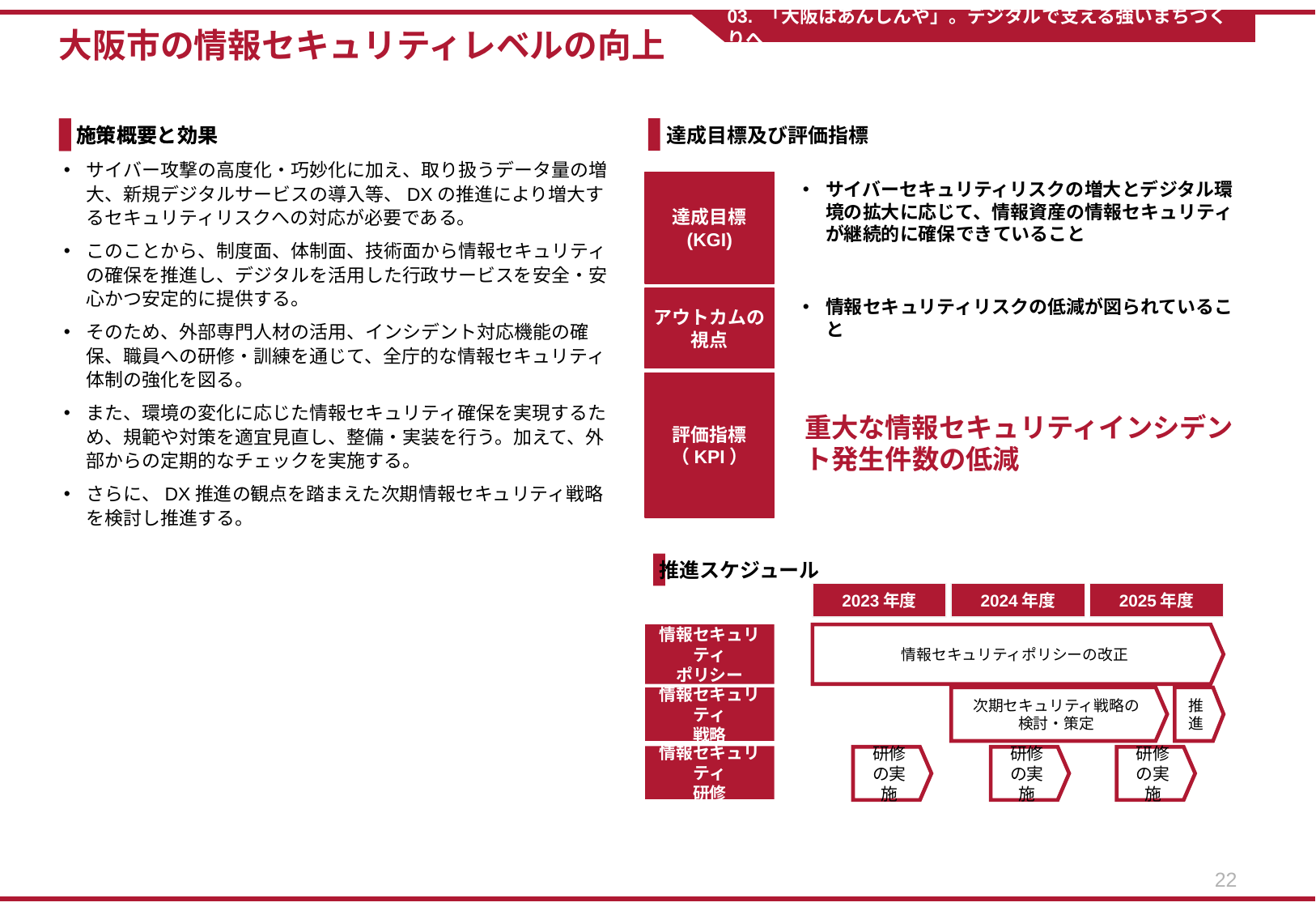

03. 「大阪はあんしんや」。デジタルで支える強いまちづくりへ
大阪市の情報セキュリティレベルの向上​

達成目標及び評価指標

施策概要と効果

施策概要と効果
サイバー攻撃の高度化・巧妙化に加え、取り扱うデータ量の増大、新規デジタルサービスの導入等、DXの推進により増大するセキュリティリスクへの対応が必要である。​
このことから、制度面、体制面、技術面から情報セキュリティの確保を推進し、デジタルを活用した行政サービスを安全・安心かつ安定的に提供する​。
そのため、外部専門人材の活用、インシデント対応機能の確保、職員への研修・訓練を通じて、全庁的な情報セキュリティ体制の強化を図る。
また、環境の変化に応じた情報セキュリティ確保を実現するため、規範や対策を適宜見直し、整備・実装を行う。加えて、外部からの定期的なチェックを実施する。
さらに、DX推進の観点を踏まえた次期情報セキュリティ戦略を検討し推進する。

達成目標
(KGI)
サイバーセキュリティリスクの増大とデジタル環境の拡大に応じて、情報資産の情報セキュリティが継続的に確保できていること
アウトカムの
視点
情報セキュリティリスクの低減が図られていること
評価指標
（KPI）
重大な情報セキュリティインシデント発生件数の低減

推進スケジュール
2023年度
2024年度
2025年度
情報セキュリティ
ポリシー
情報セキュリティポリシーの改正
次期セキュリティ戦略の
検討・策定
推進
情報セキュリティ
戦略
情報セキュリティ
研修
研修の実施
研修の実施
研修の実施
22